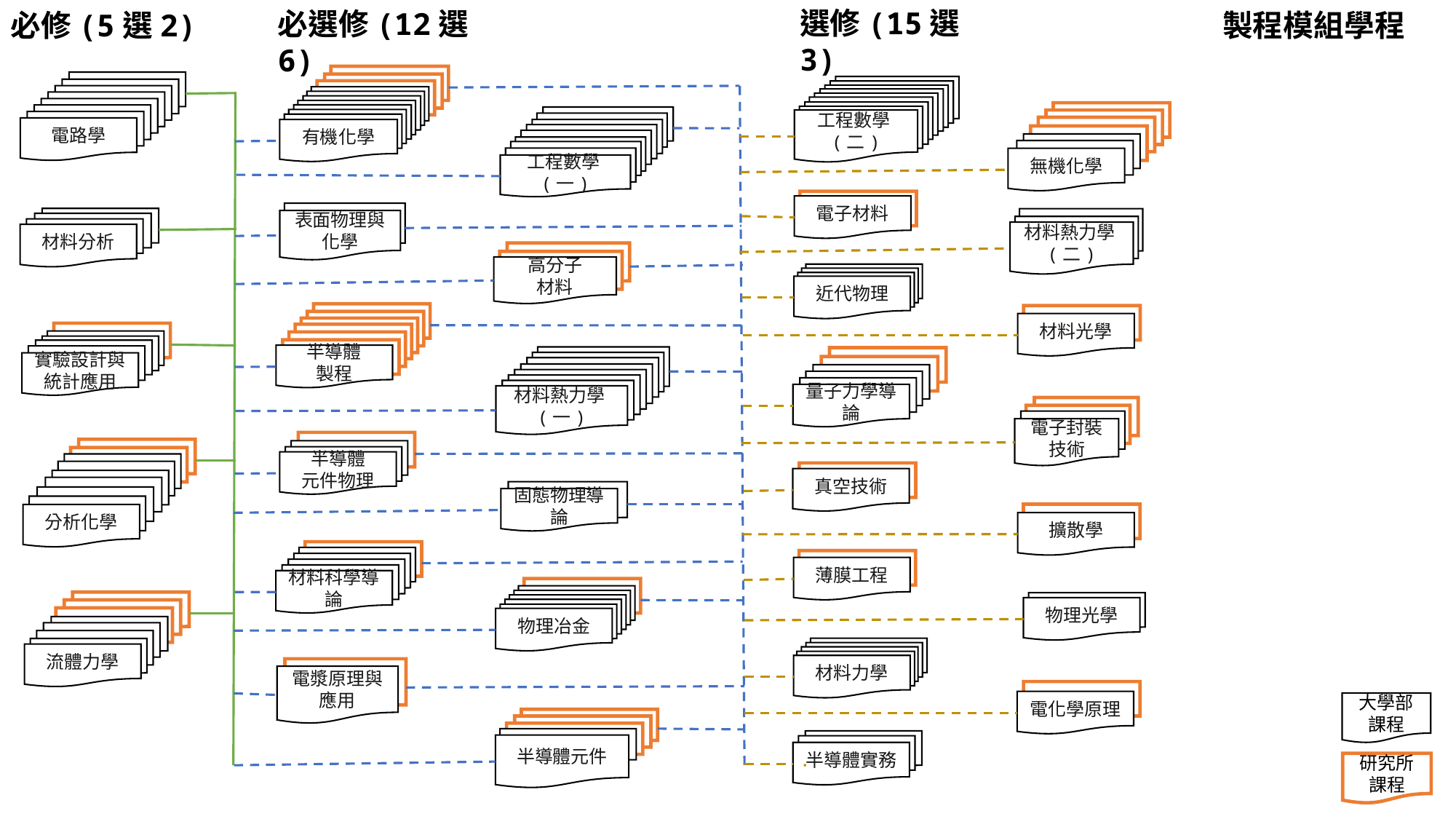

選修(15選3)
必選修(12選6)
製程模組學程
必修(5選2)
CY644V
IE453
CY376r
EE317
BE201
CY644
CE317
ME317
CS105
BT231
CH207G
BE056
EL202
CH206
CY204
BE202
EE629
CY251
EL223
CY640V
CH204
EE630
PH792
CH206
CH204
工程數學(二)
CY640R
EL222
CE316
CY252
CY640r
電路學
有機化學
ME316
BE202
CY302
EL204
CY344
CS101
CY345
EE316
PH142
無機化學
工程數學(一)
PH410T
電子材料
CH492N
CY309
CH681R
表面物理與化學
CY244
ME240D
CY302
材料熱力學(二)
材料分析
CH433
CH553
高分子
材料
PH375D
EL241
IC164
近代物理
CH414R
PH429
EL414R
材料光學
PH528
IE451
MS528R
MA204
PH451
ME908
PH524
MA899
半導體
製程
EL440
ME142
CQ619R
CH341D
實驗設計與統計應用
CQ620R
CH344E
CH342
PH342
PH341G
PH789
PH334H
PH276D
PH384G
量子力學導論
材料熱力學(一)
EE422
TBD
EL452L
電子封裝技術
PH776R
CY303
PH776M
PH518M
CY643
半導體
元件物理
EN202G
CY202
PH497
真空技術
CY643
CH247
PH459H
CH474
固態物理導論
CY303
CH764R
分析化學
擴散學
CH871
PH300E
EL691
PH435M
薄膜工程
CY240E
CY248E
材料科學導論
PH410T
PH300E
CH905K
CE222
PH343H
CH906I
物理光學
ME245
CH762R
ME284
ME222
物理冶金
ME305
EN001D
CH310
ME160
EN442L
ME216L
流體力學
CE259
CE301L
材料力學
CH763
電漿原理與應用
CH487
電化學原理
大學部課程
MS501R
EL480R
ME676
EL340
TSMC
半導體元件
TSMC
半導體實務
研究所課程